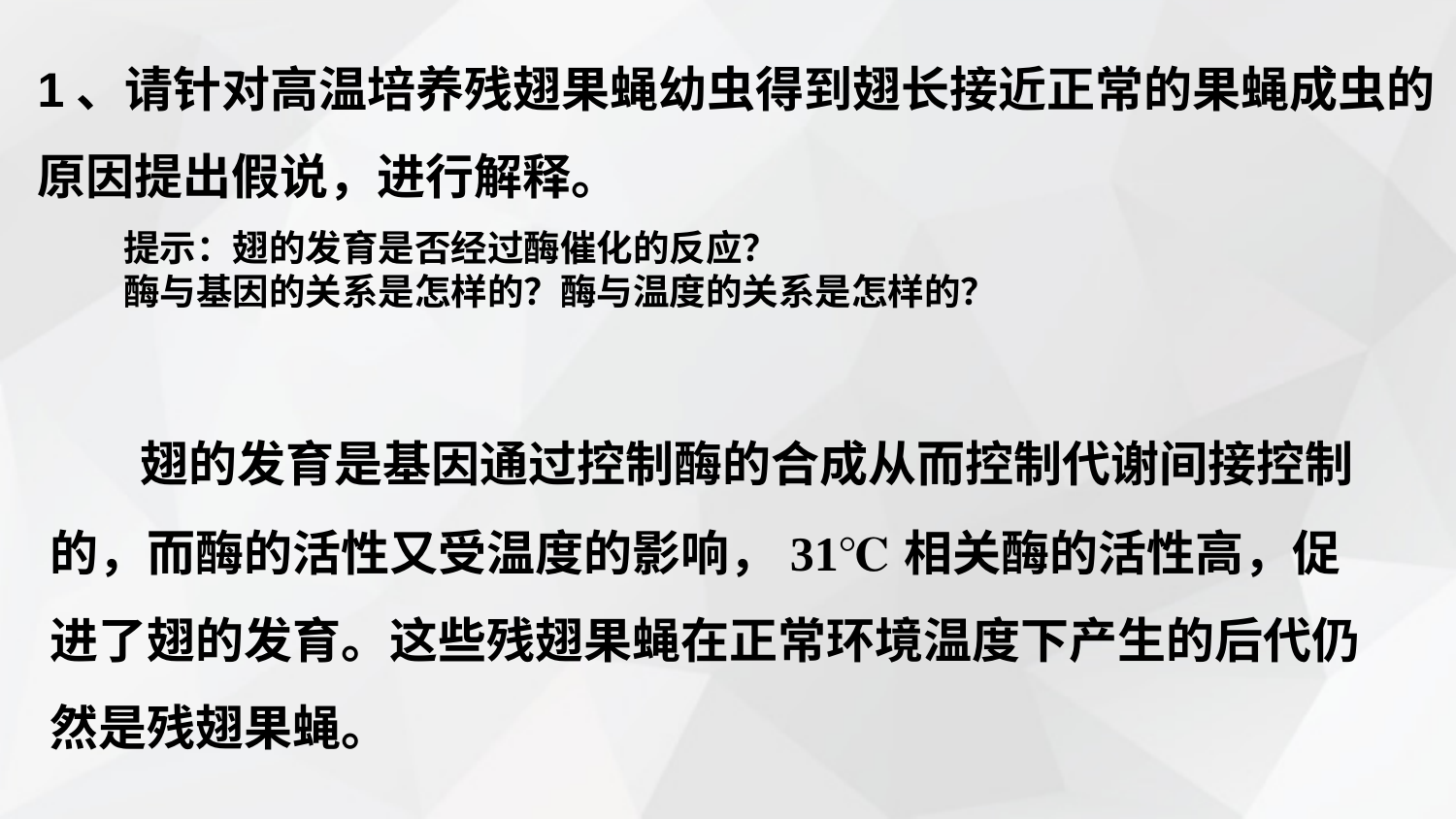

1、请针对高温培养残翅果蝇幼虫得到翅长接近正常的果蝇成虫的原因提出假说，进行解释。
提示：翅的发育是否经过酶催化的反应？
酶与基因的关系是怎样的？酶与温度的关系是怎样的？

       翅的发育是基因通过控制酶的合成从而控制代谢间接控制的，而酶的活性又受温度的影响，31℃相关酶的活性高，促进了翅的发育。这些残翅果蝇在正常环境温度下产生的后代仍然是残翅果蝇。